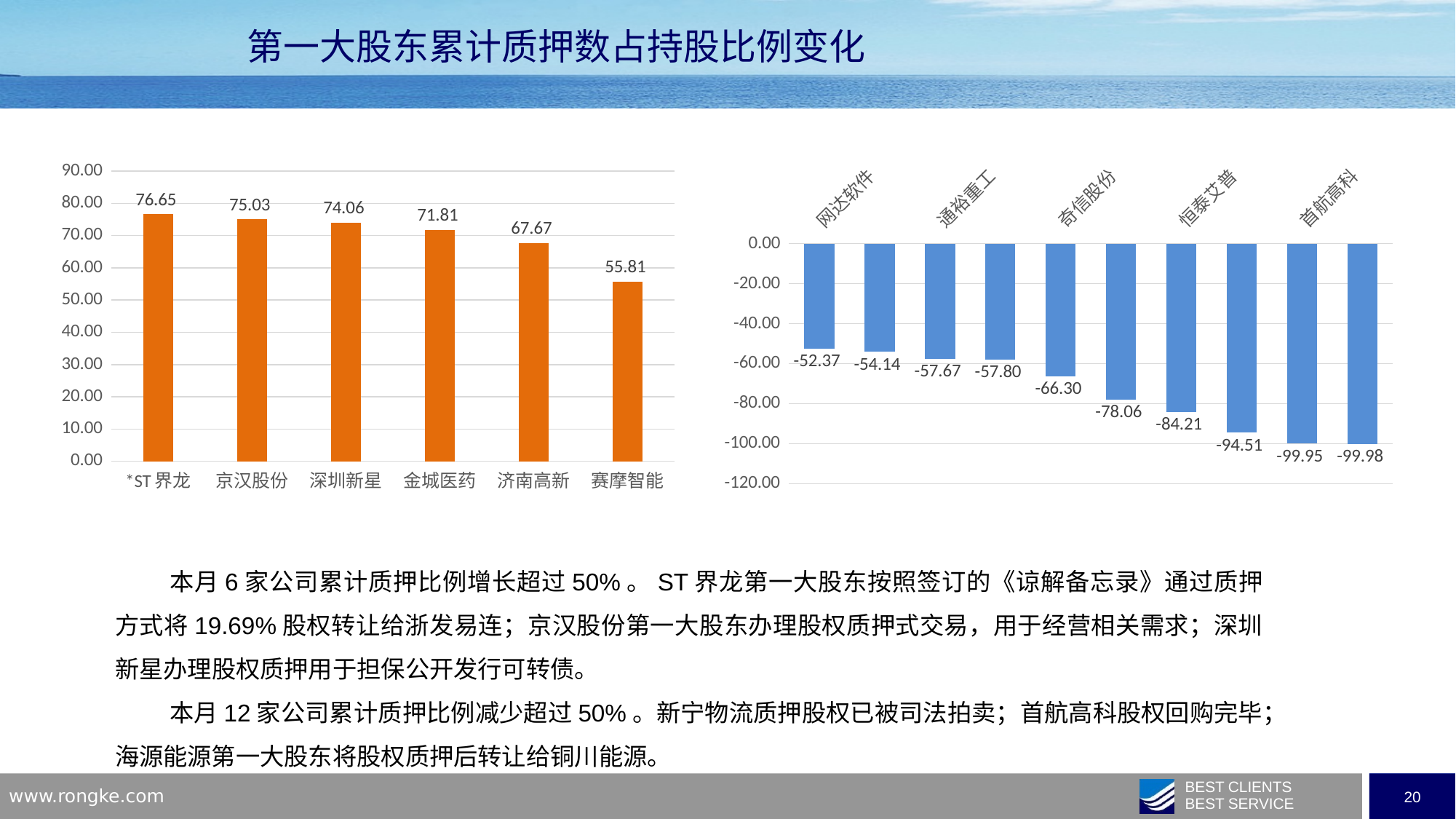

第一大股东累计质押数占持股比例变化

[unsupported chart]

[unsupported chart]

本月6家公司累计质押比例增长超过50%。ST界龙第一大股东按照签订的《谅解备忘录》通过质押方式将19.69%股权转让给浙发易连；京汉股份第一大股东办理股权质押式交易，用于经营相关需求；深圳新星办理股权质押用于担保公开发行可转债。
本月12家公司累计质押比例减少超过50%。新宁物流质押股权已被司法拍卖；首航高科股权回购完毕；海源能源第一大股东将股权质押后转让给铜川能源。